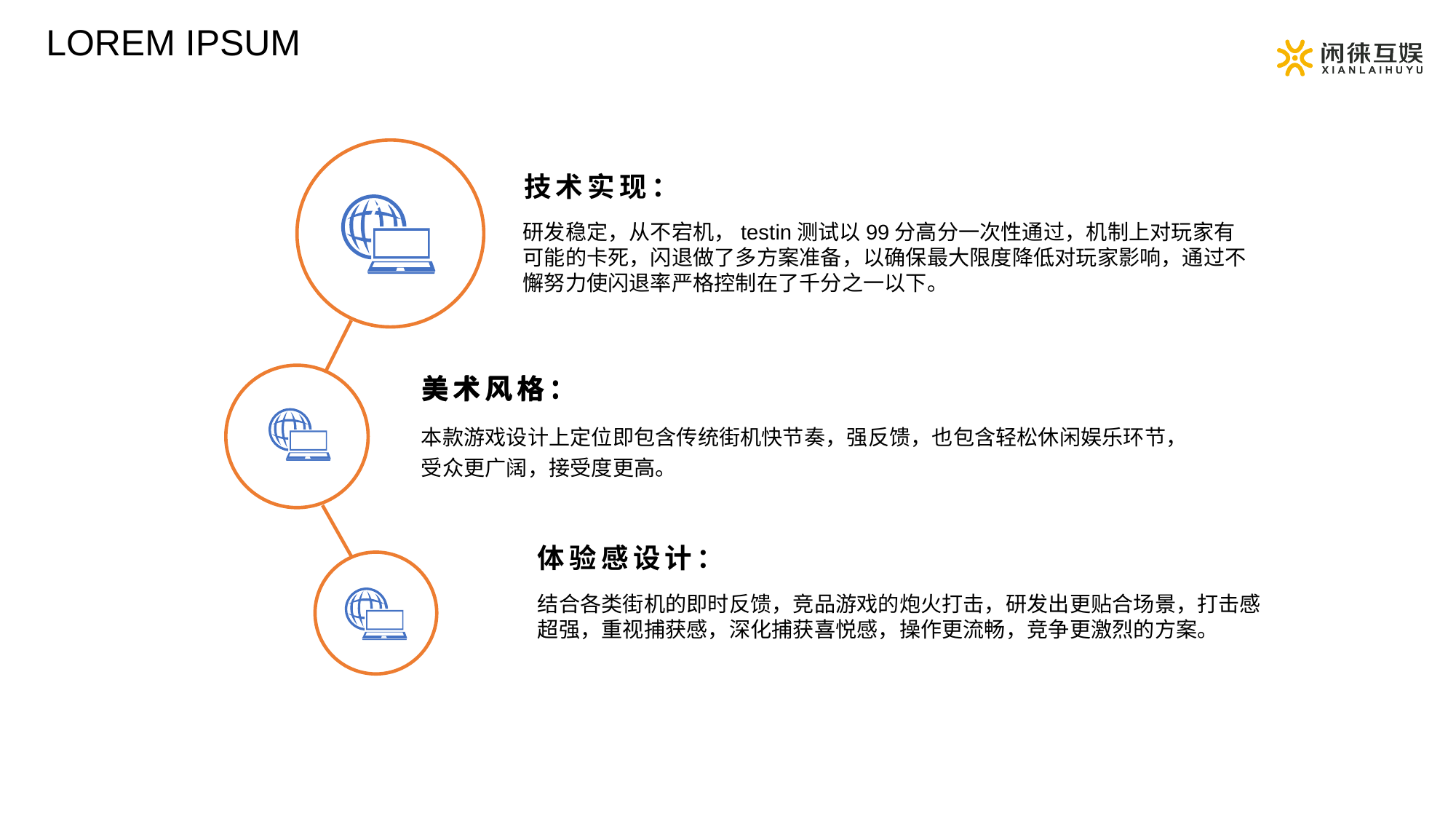

LOREM IPSUM

技术实现：

研发稳定，从不宕机，testin测试以99分高分一次性通过，机制上对玩家有可能的卡死，闪退做了多方案准备，以确保最大限度降低对玩家影响，通过不懈努力使闪退率严格控制在了千分之一以下。

美术风格：
美术风格：

本款游戏设计上定位即包含传统街机快节奏，强反馈，也包含轻松休闲娱乐环节，受众更广阔，接受度更高。

体验感设计：

结合各类街机的即时反馈，竞品游戏的炮火打击，研发出更贴合场景，打击感超强，重视捕获感，深化捕获喜悦感，操作更流畅，竞争更激烈的方案。